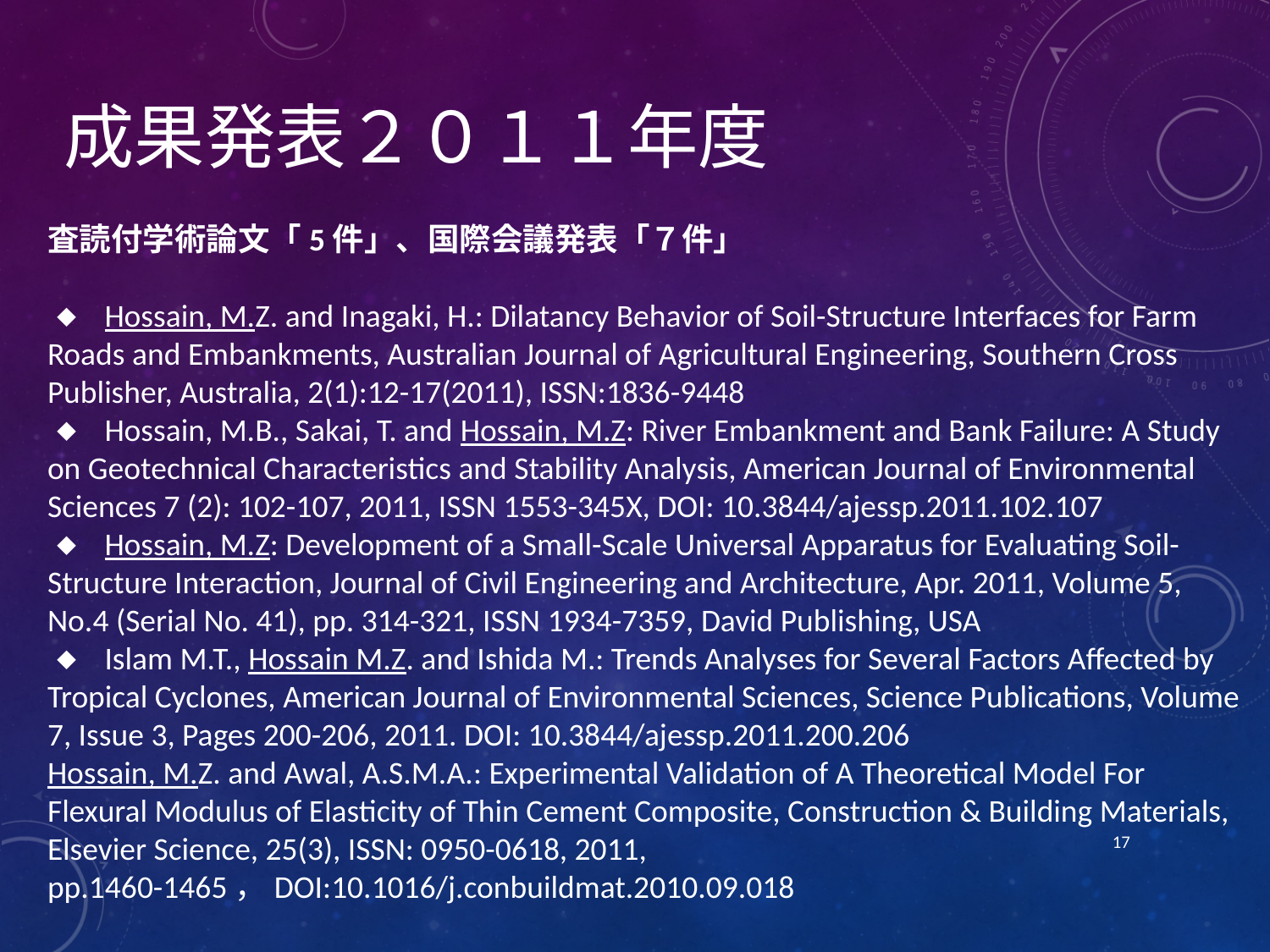

成果発表２０１１年度
査読付学術論文「5件」、国際会議発表「７件」

◆ Hossain, M.Z. and Inagaki, H.: Dilatancy Behavior of Soil-Structure Interfaces for Farm Roads and Embankments, Australian Journal of Agricultural Engineering, Southern Cross Publisher, Australia, 2(1):12-17(2011), ISSN:1836-9448
◆ Hossain, M.B., Sakai, T. and Hossain, M.Z: River Embankment and Bank Failure: A Study on Geotechnical Characteristics and Stability Analysis, American Journal of Environmental Sciences 7 (2): 102-107, 2011, ISSN 1553-345X, DOI: 10.3844/ajessp.2011.102.107
◆ Hossain, M.Z: Development of a Small-Scale Universal Apparatus for Evaluating Soil-Structure Interaction, Journal of Civil Engineering and Architecture, Apr. 2011, Volume 5, No.4 (Serial No. 41), pp. 314-321, ISSN 1934-7359, David Publishing, USA
◆ Islam M.T., Hossain M.Z. and Ishida M.: Trends Analyses for Several Factors Affected by Tropical Cyclones, American Journal of Environmental Sciences, Science Publications, Volume 7, Issue 3, Pages 200-206, 2011. DOI: 10.3844/ajessp.2011.200.206
Hossain, M.Z. and Awal, A.S.M.A.: Experimental Validation of A Theoretical Model For Flexural Modulus of Elasticity of Thin Cement Composite, Construction & Building Materials, Elsevier Science, 25(3), ISSN: 0950-0618, 2011, pp.1460-1465，DOI:10.1016/j.conbuildmat.2010.09.018

17